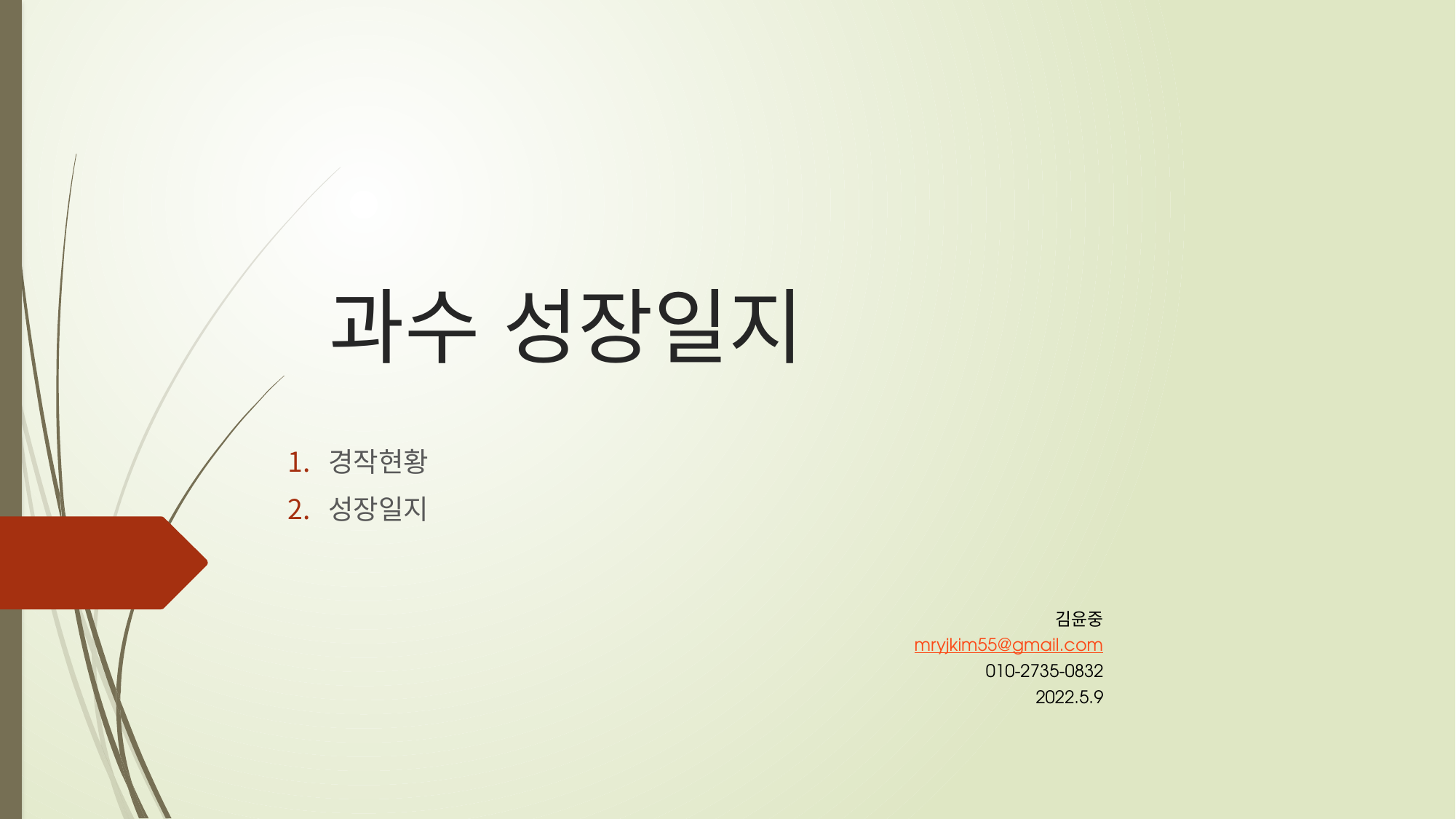

# 과수 성장일지
경작현황
성장일지
김윤중
mryjkim55@gmail.com
010-2735-0832
2022.5.9